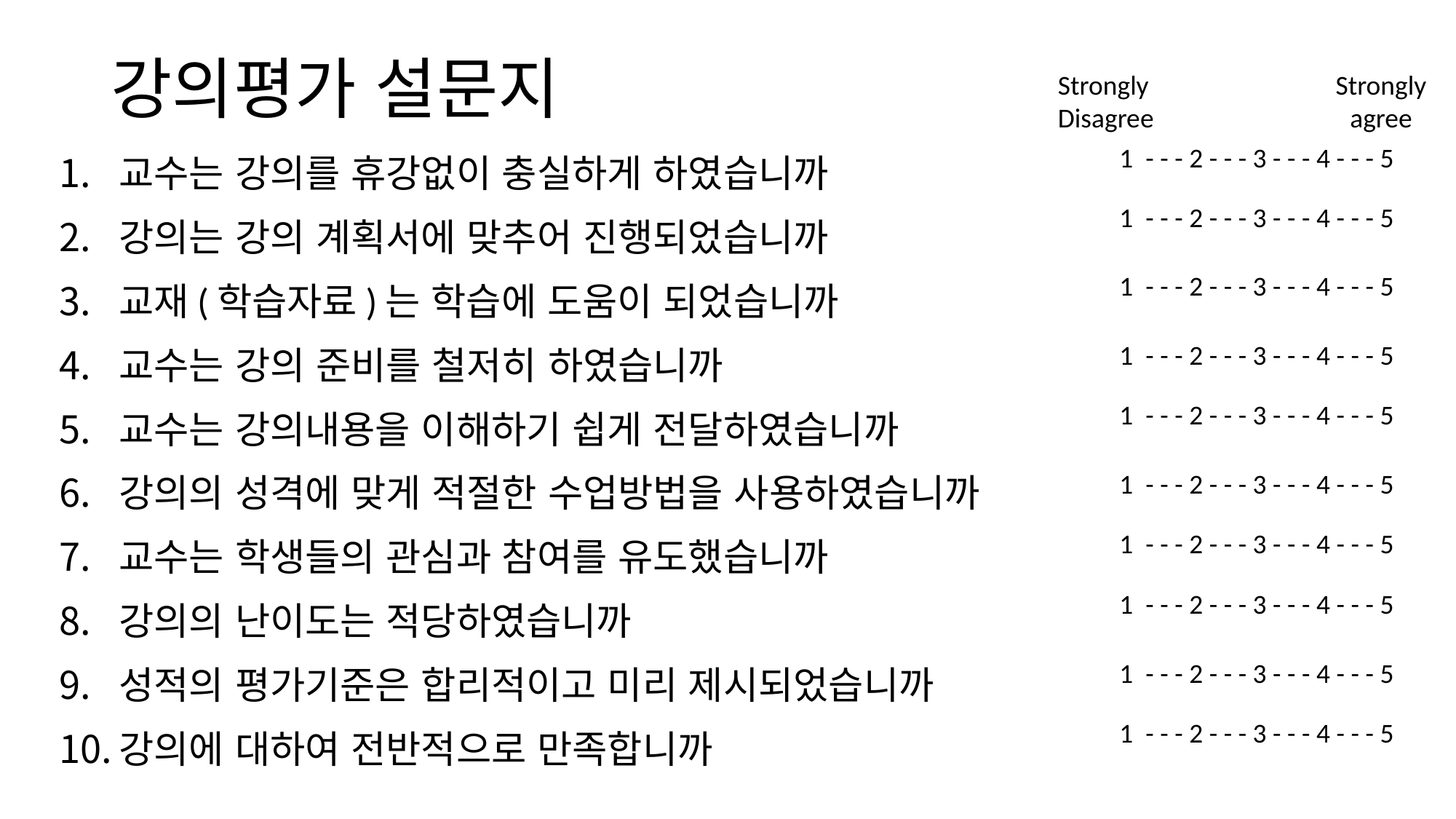

# 강의평가 설문지
Strongly
agree
Strongly
Disagree
1  - - - 2 - - - 3 - - - 4 - - - 5
교수는 강의를 휴강없이 충실하게 하였습니까
강의는 강의 계획서에 맞추어 진행되었습니까
교재(학습자료)는 학습에 도움이 되었습니까
교수는 강의 준비를 철저히 하였습니까
교수는 강의내용을 이해하기 쉽게 전달하였습니까
강의의 성격에 맞게 적절한 수업방법을 사용하였습니까
교수는 학생들의 관심과 참여를 유도했습니까
강의의 난이도는 적당하였습니까
성적의 평가기준은 합리적이고 미리 제시되었습니까
강의에 대하여 전반적으로 만족합니까
1  - - - 2 - - - 3 - - - 4 - - - 5
1  - - - 2 - - - 3 - - - 4 - - - 5
1  - - - 2 - - - 3 - - - 4 - - - 5
1  - - - 2 - - - 3 - - - 4 - - - 5
1  - - - 2 - - - 3 - - - 4 - - - 5
1  - - - 2 - - - 3 - - - 4 - - - 5
1  - - - 2 - - - 3 - - - 4 - - - 5
1  - - - 2 - - - 3 - - - 4 - - - 5
1  - - - 2 - - - 3 - - - 4 - - - 5